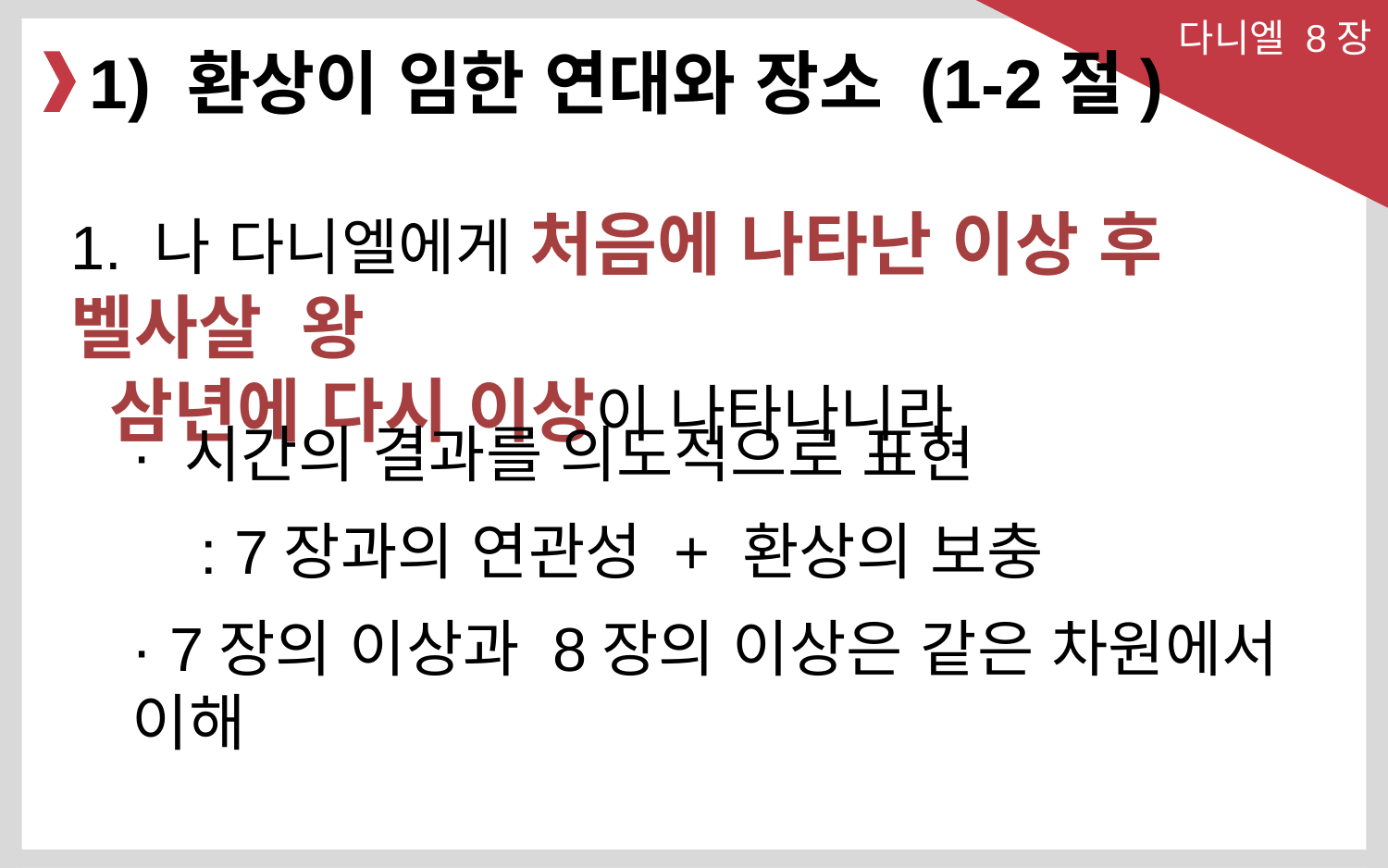

다니엘 8장
1) 환상이 임한 연대와 장소 (1-2절)

1. 나 다니엘에게 처음에 나타난 이상 후 벨사살  왕
  삼년에 다시 이상이 나타나니라
· 시간의 결과를 의도적으로 표현
    : 7장과의 연관성 + 환상의 보충
· 7장의 이상과 8장의 이상은 같은 차원에서 이해